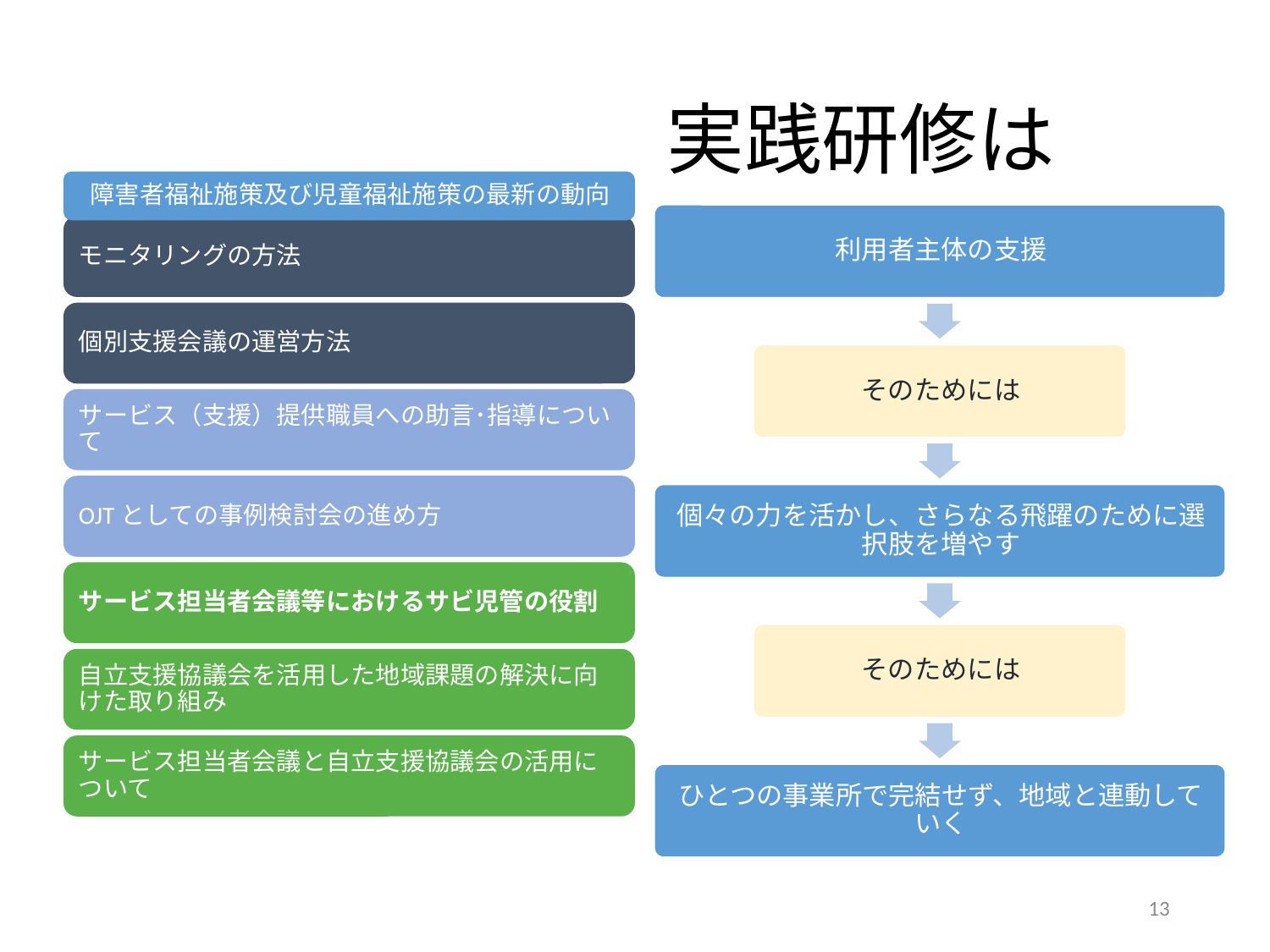

# 実践研修は
障害者福祉施策及び児童福祉施策の最新の動向
モニタリングの方法
個別支援会議の運営方法
サービス（支援）提供職員への助言･指導について
OJTとしての事例検討会の進め方
サービス担当者会議等におけるサビ児管の役割
自立支援協議会を活用した地域課題の解決に向けた取り組み
サービス担当者会議と自立支援協議会の活用について
利用者主体の支援

そのためには

個々の力を活かし、さらなる飛躍のために選択肢を増やす

そのためには

ひとつの事業所で完結せず、地域と連動していく
13